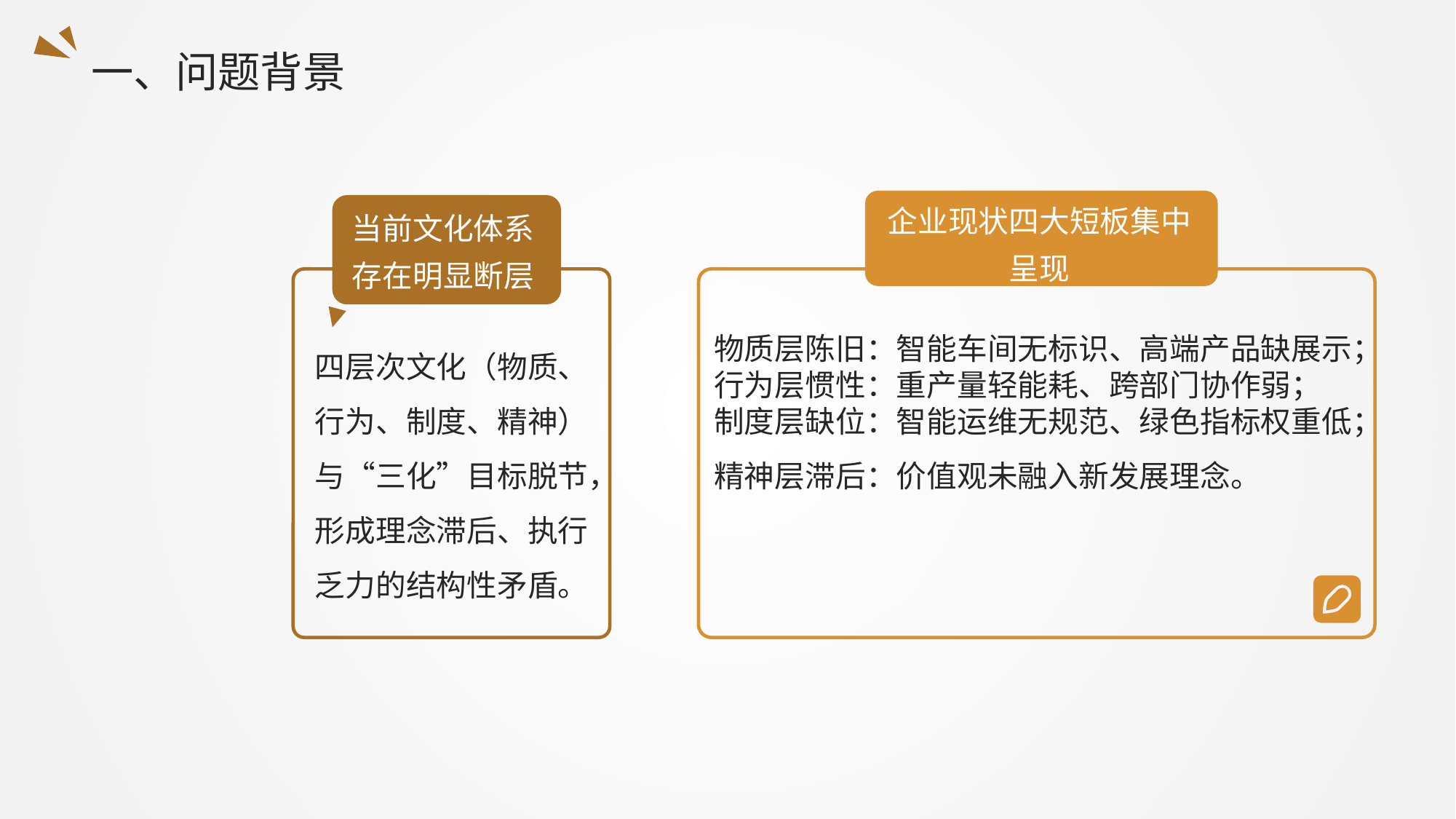

一、问题背景

当前文化体系存在明显断层
企业现状四大短板集中呈现

四层次文化（物质、行为、制度、精神）与“三化”目标脱节，形成理念滞后、执行乏力的结构性矛盾。
物质层陈旧：智能车间无标识、高端产品缺展示；
行为层惯性：重产量轻能耗、跨部门协作弱；
制度层缺位：智能运维无规范、绿色指标权重低；
精神层滞后：价值观未融入新发展理念。